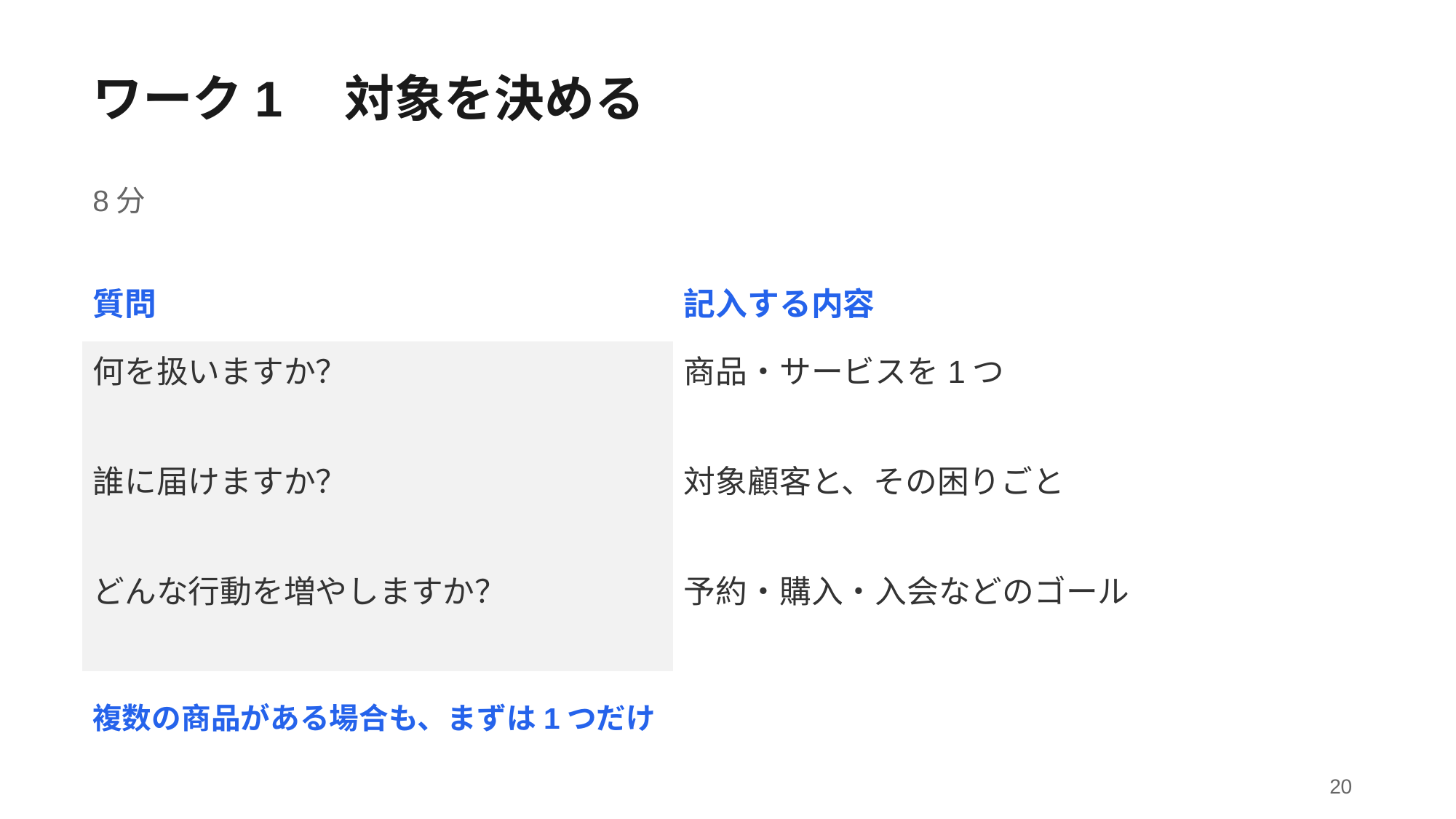

ワーク1　対象を決める
8分
| 質問 | 記入する内容 |
| --- | --- |
| 何を扱いますか？ | 商品・サービスを1つ |
| 誰に届けますか？ | 対象顧客と、その困りごと |
| どんな行動を増やしますか？ | 予約・購入・入会などのゴール |
複数の商品がある場合も、まずは1つだけ
20